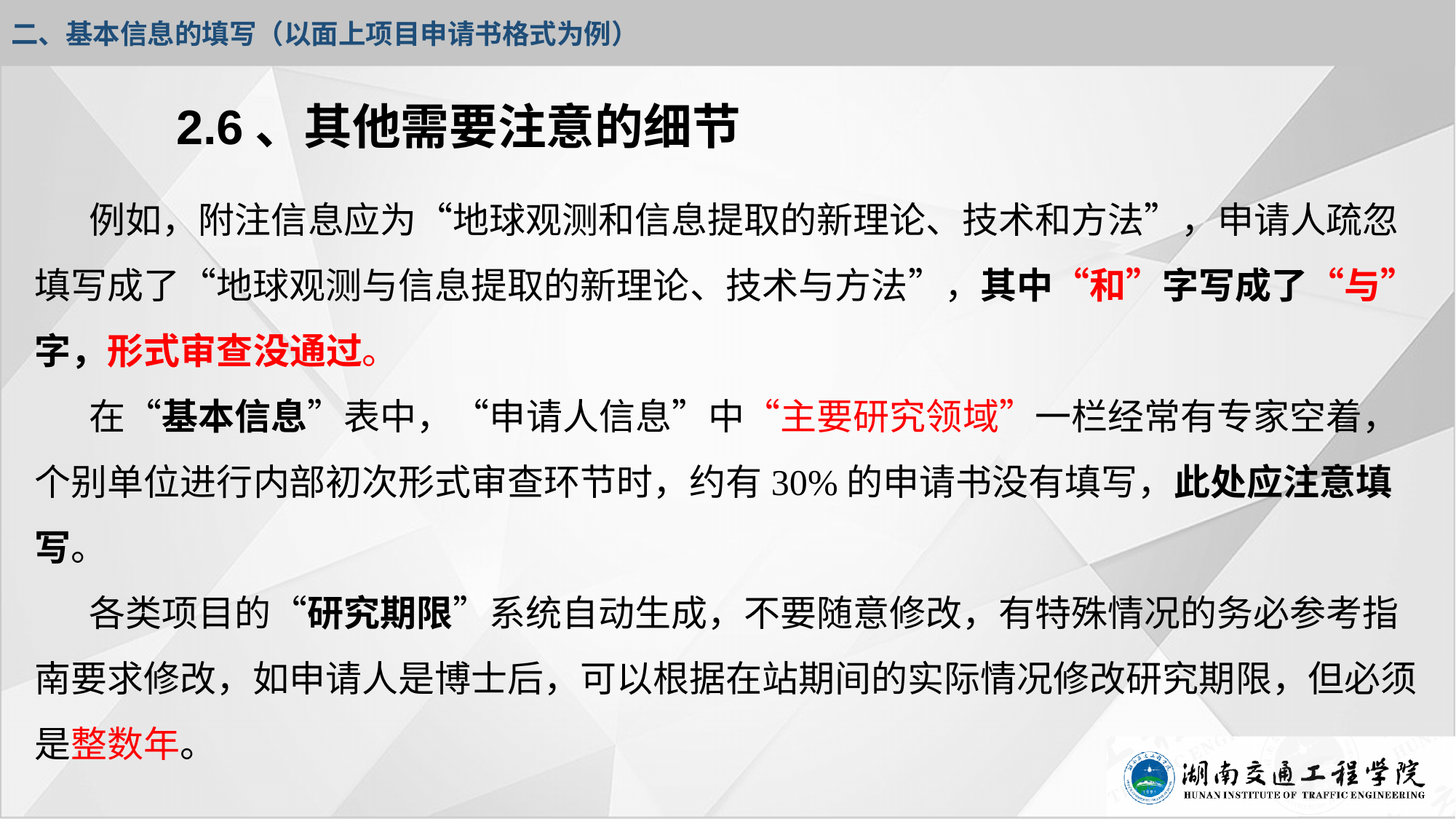

二、基本信息的填写（以面上项目申请书格式为例）
# 2.6、其他需要注意的细节
例如，附注信息应为“地球观测和信息提取的新理论、技术和方法”，申请人疏忽填写成了“地球观测与信息提取的新理论、技术与方法”，其中“和”字写成了“与”字，形式审查没通过。
在“基本信息”表中，“申请人信息”中“主要研究领域”一栏经常有专家空着，个别单位进行内部初次形式审查环节时，约有30%的申请书没有填写，此处应注意填写。
各类项目的“研究期限”系统自动生成，不要随意修改，有特殊情况的务必参考指南要求修改，如申请人是博士后，可以根据在站期间的实际情况修改研究期限，但必须是整数年。